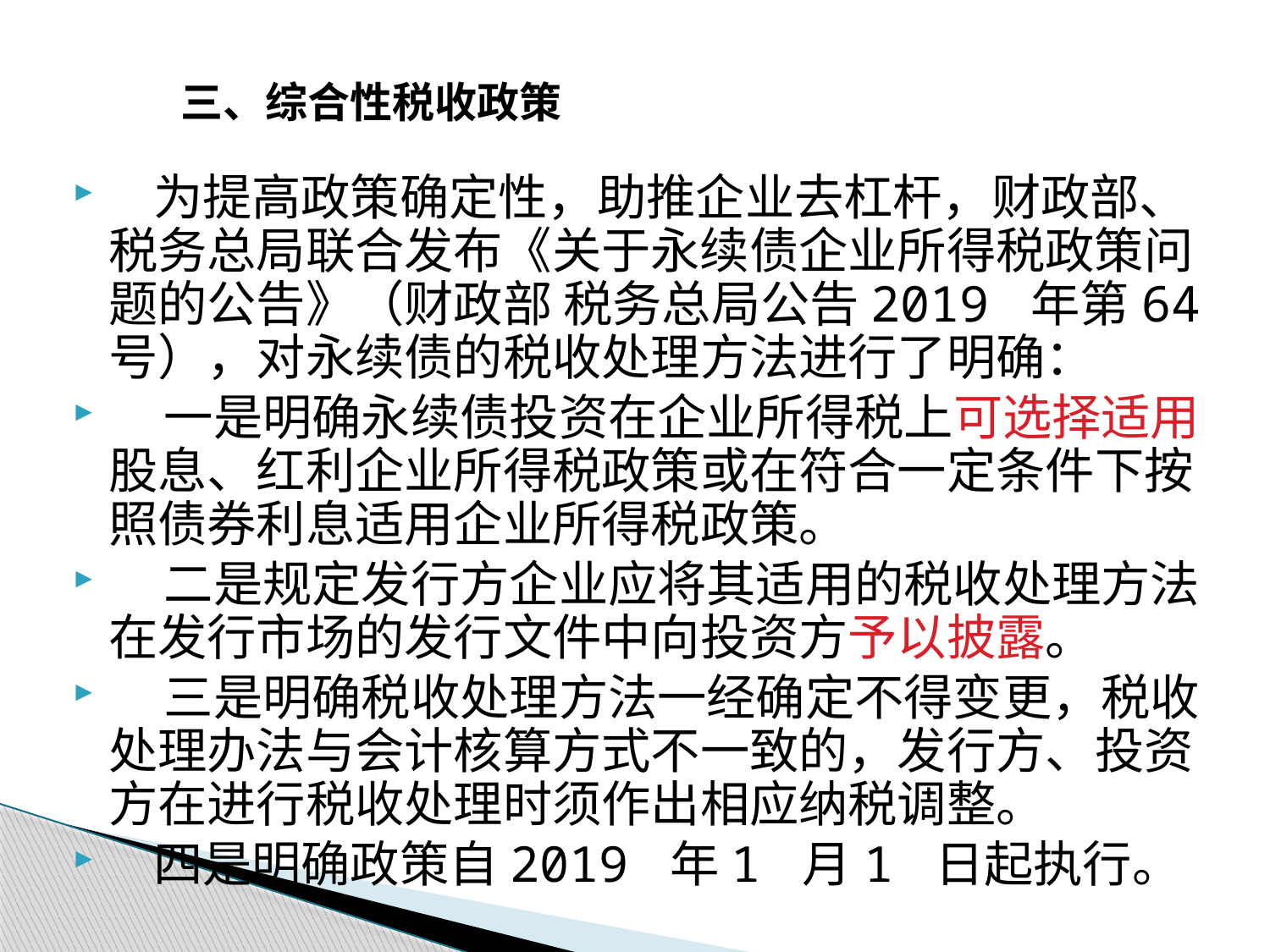

# 三、综合性税收政策
   为提高政策确定性，助推企业去杠杆，财政部、税务总局联合发布《关于永续债企业所得税政策问题的公告》（财政部 税务总局公告2019 年第64 号），对永续债的税收处理方法进行了明确：
    一是明确永续债投资在企业所得税上可选择适用股息、红利企业所得税政策或在符合一定条件下按照债券利息适用企业所得税政策。
    二是规定发行方企业应将其适用的税收处理方法在发行市场的发行文件中向投资方予以披露。
    三是明确税收处理方法一经确定不得变更，税收处理办法与会计核算方式不一致的，发行方、投资方在进行税收处理时须作出相应纳税调整。
   四是明确政策自2019 年1 月1 日起执行。